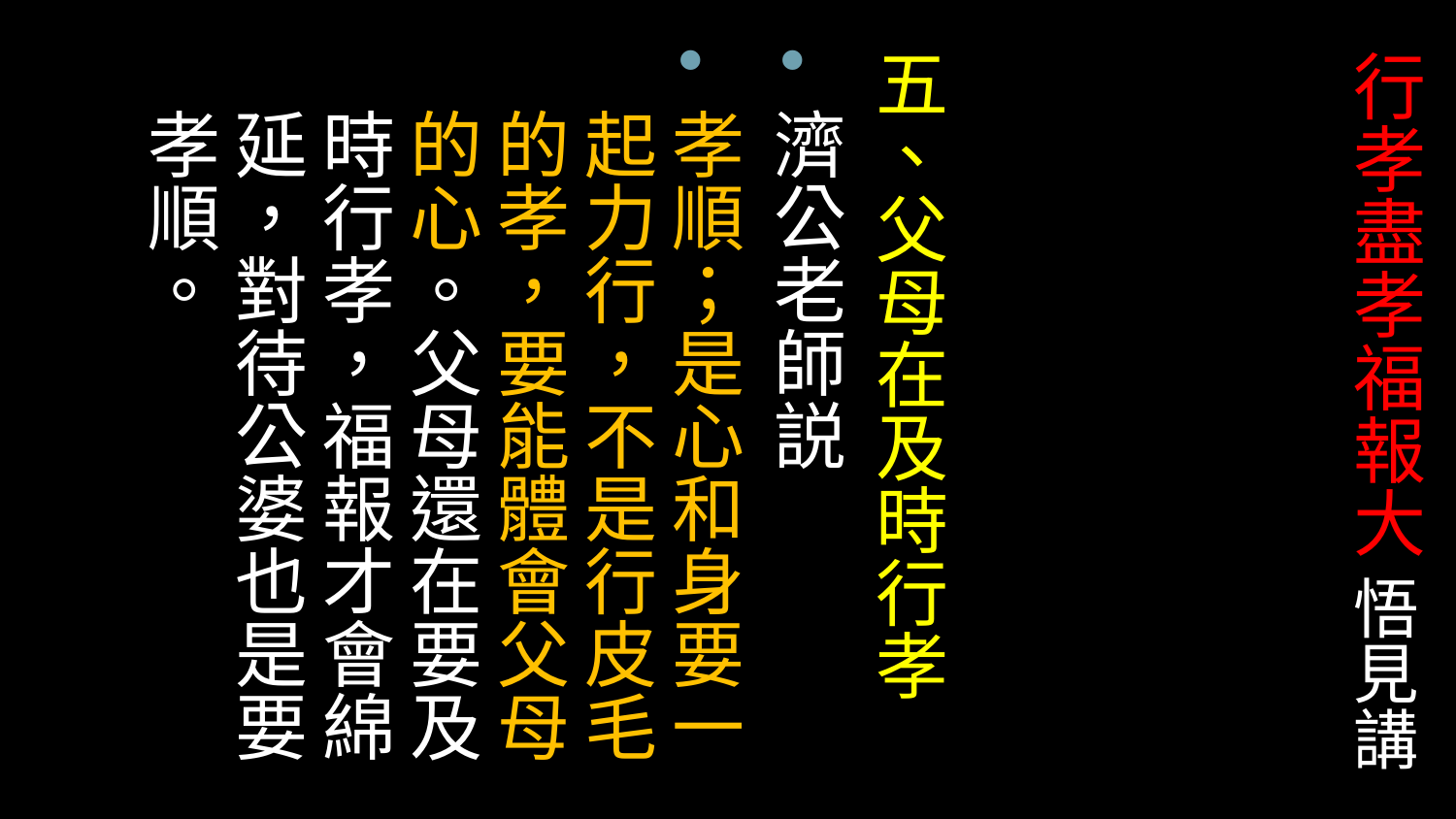

五、父母在及時行孝
濟公老師説
孝順；是心和身要一起力行，不是行皮毛的孝，要能體會父母的心。父母還在要及時行孝，福報才會綿延，對待公婆也是要孝順。

# 行孝盡孝福報大 悟見講